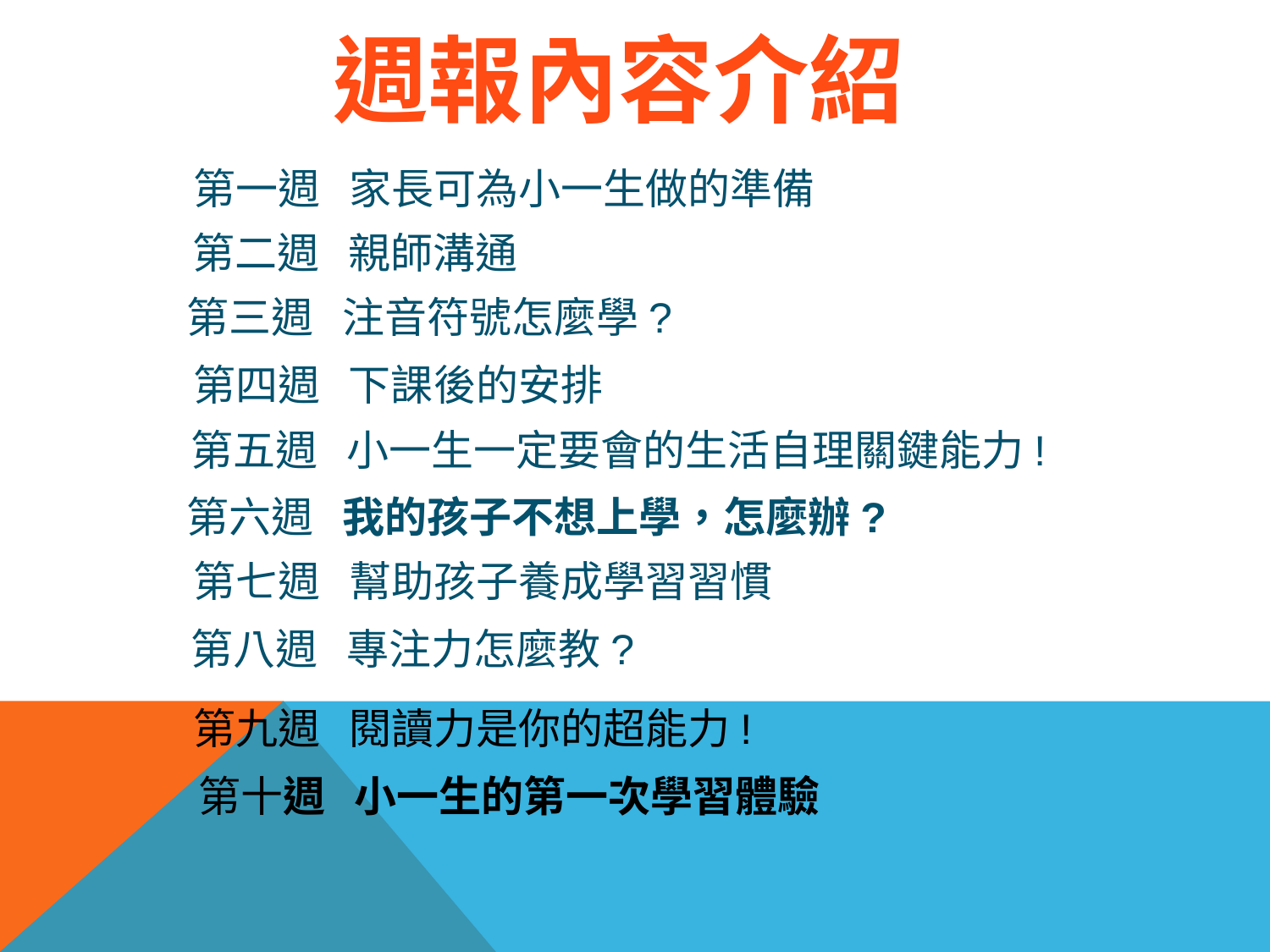

週報內容介紹
第一週   家長可為小一生做的準備
第二週   親師溝通
第三週   注音符號怎麼學?
第四週   下課後的安排
第五週   小一生一定要會的生活自理關鍵能力!
第六週   我的孩子不想上學，怎麼辦?
第七週   幫助孩子養成學習習慣
第八週   專注力怎麼教?
第九週   閱讀力是你的超能力!
第十週   小一生的第一次學習體驗